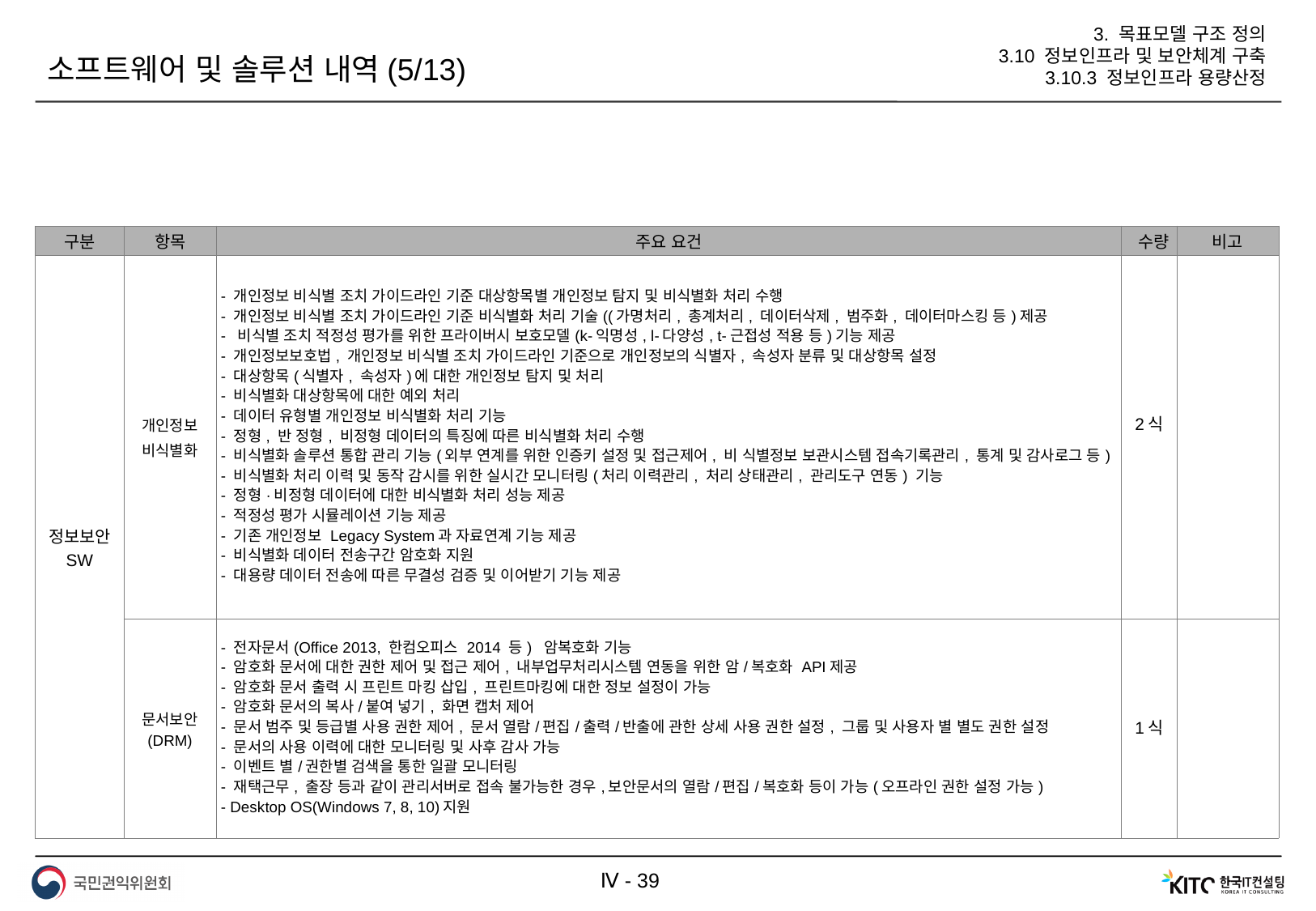

3. 목표모델 구조 정의
3.10 정보인프라 및 보안체계 구축
3.10.3 정보인프라 용량산정
소프트웨어 및 솔루션 내역(5/13)
| 구분 | 항목 | 주요 요건 | 수량 | 비고 |
| --- | --- | --- | --- | --- |
| 정보보안 SW | 개인정보 비식별화 | - 개인정보 비식별 조치 가이드라인 기준 대상항목별 개인정보 탐지 및 비식별화 처리 수행 - 개인정보 비식별 조치 가이드라인 기준 비식별화 처리 기술((가명처리, 총계처리, 데이터삭제, 범주화, 데이터마스킹 등)제공 - 비식별 조치 적정성 평가를 위한 프라이버시 보호모델(k-익명성, l-다양성, t-근접성 적용 등)기능 제공 - 개인정보보호법, 개인정보 비식별 조치 가이드라인 기준으로 개인정보의 식별자, 속성자 분류 및 대상항목 설정 - 대상항목(식별자, 속성자)에 대한 개인정보 탐지 및 처리 - 비식별화 대상항목에 대한 예외 처리 - 데이터 유형별 개인정보 비식별화 처리 기능 - 정형, 반 정형, 비정형 데이터의 특징에 따른 비식별화 처리 수행 - 비식별화 솔루션 통합 관리 기능(외부 연계를 위한 인증키 설정 및 접근제어, 비 식별정보 보관시스템 접속기록관리, 통계 및 감사로그 등) - 비식별화 처리 이력 및 동작 감시를 위한 실시간 모니터링(처리 이력관리, 처리 상태관리, 관리도구 연동) 기능 - 정형·비정형 데이터에 대한 비식별화 처리 성능 제공 - 적정성 평가 시뮬레이션 기능 제공 - 기존 개인정보 Legacy System과 자료연계 기능 제공 - 비식별화 데이터 전송구간 암호화 지원 - 대용량 데이터 전송에 따른 무결성 검증 및 이어받기 기능 제공 | 2식 |  |
|  | 문서보안 (DRM) | - 전자문서(Office 2013, 한컴오피스 2014 등) 암복호화 기능 - 암호화 문서에 대한 권한 제어 및 접근 제어, 내부업무처리시스템 연동을 위한 암/복호화 API제공 - 암호화 문서 출력 시 프린트 마킹 삽입, 프린트마킹에 대한 정보 설정이 가능 - 암호화 문서의 복사/붙여 넣기, 화면 캡처 제어 - 문서 범주 및 등급별 사용 권한 제어, 문서 열람/편집/출력/반출에 관한 상세 사용 권한 설정, 그룹 및 사용자 별 별도 권한 설정 - 문서의 사용 이력에 대한 모니터링 및 사후 감사 가능 - 이벤트 별/권한별 검색을 통한 일괄 모니터링 - 재택근무, 출장 등과 같이 관리서버로 접속 불가능한 경우,보안문서의 열람/편집/복호화 등이 가능(오프라인 권한 설정 가능) - Desktop OS(Windows 7, 8, 10)지원 | 1식 |  |